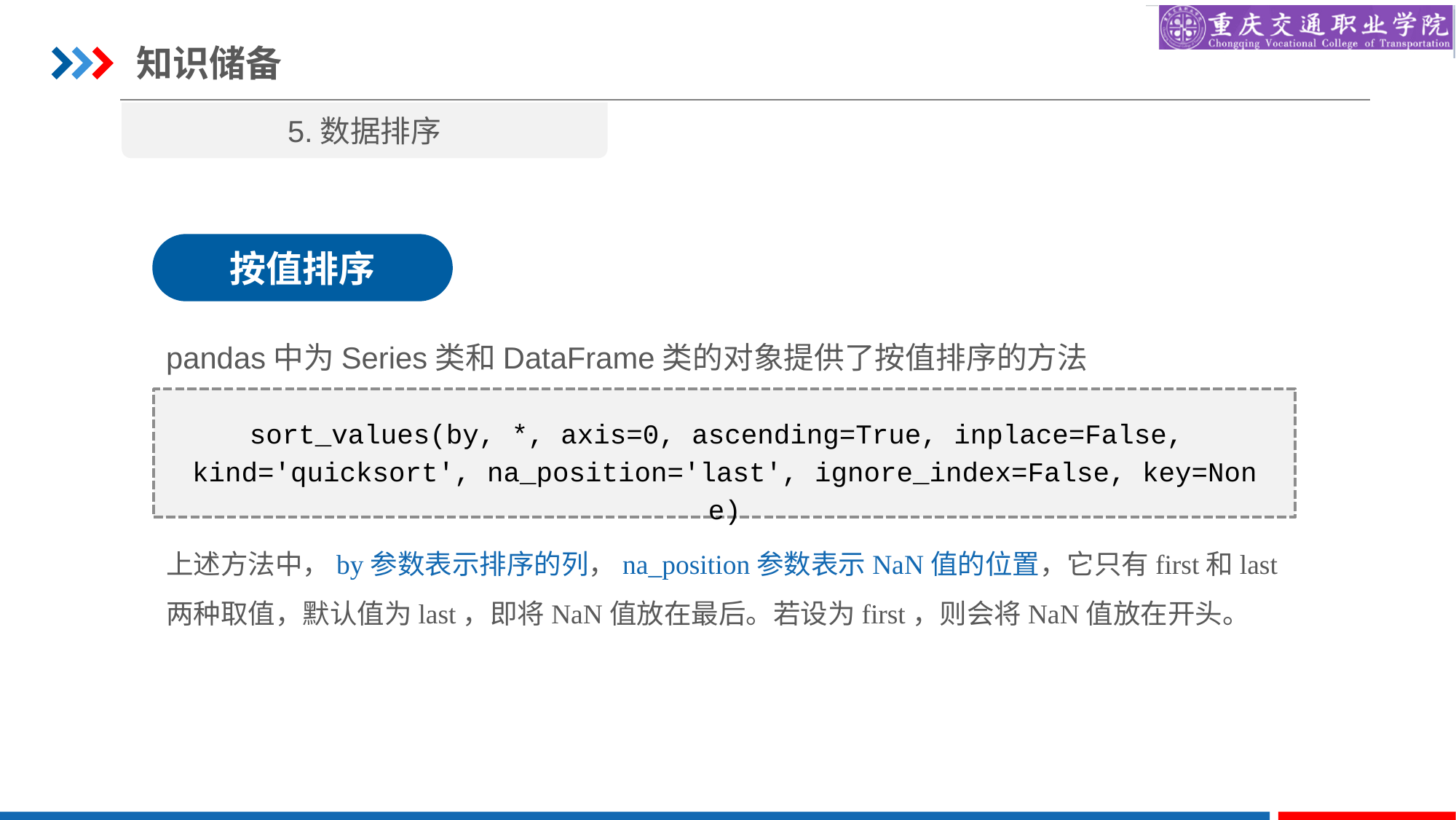

知识储备

5.数据排序
按值排序
pandas中为Series类和DataFrame类的对象提供了按值排序的方法sort_values()。

sort_values(by, *, axis=0, ascending=True, inplace=False,
kind='quicksort', na_position='last', ignore_index=False, key=None)
上述方法中，by参数表示排序的列，na_position参数表示NaN值的位置，它只有first和last两种取值，默认值为last，即将NaN值放在最后。若设为first，则会将NaN值放在开头。